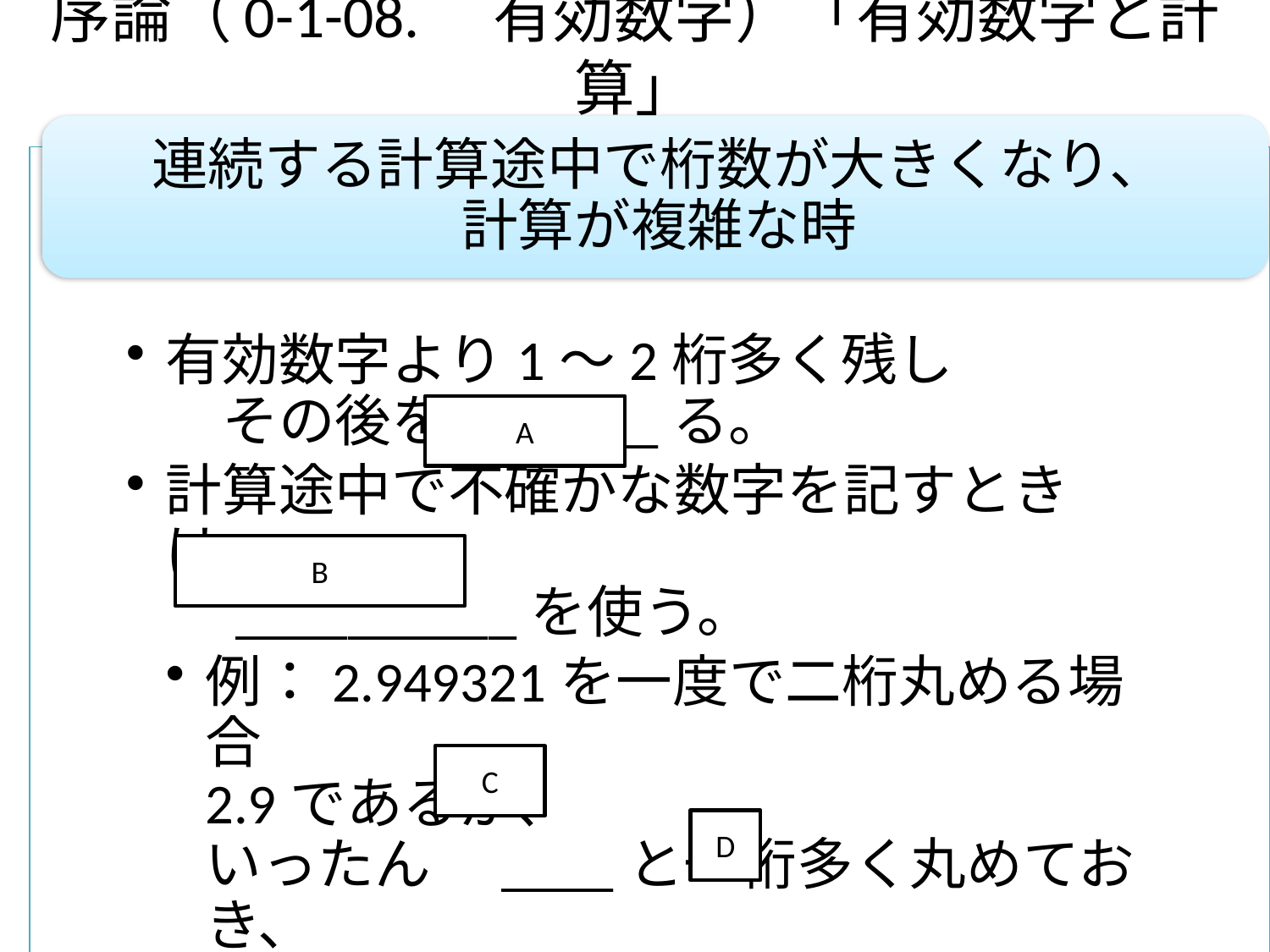

# 序論（0-1-08.　有効数字）「有効数字と計算」
有効数字より1～2桁多く残し
　その後を_______る。
計算途中で不確かな数字を記すときは、
　__________を使う。
例：2.949321を一度で二桁丸める場合
2.9であるが、
いったん　____と一桁多く丸めておき、
後に二桁にすれば、___になってしまう。
連続する計算途中で桁数が大きくなり、
計算が複雑な時
A
B
C
D